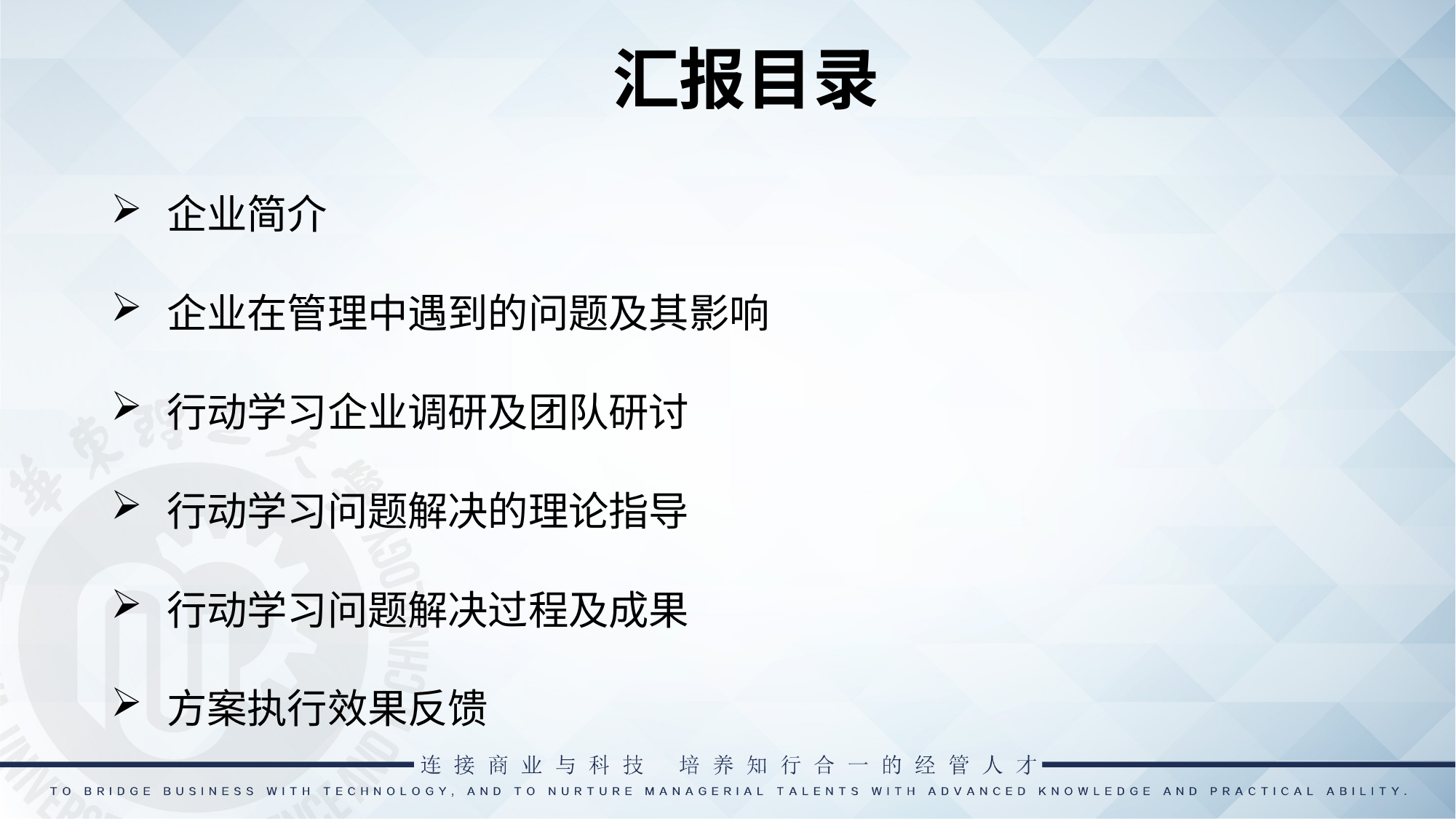

# 汇报目录
企业简介
企业在管理中遇到的问题及其影响
行动学习企业调研及团队研讨
行动学习问题解决的理论指导
行动学习问题解决过程及成果
方案执行效果反馈